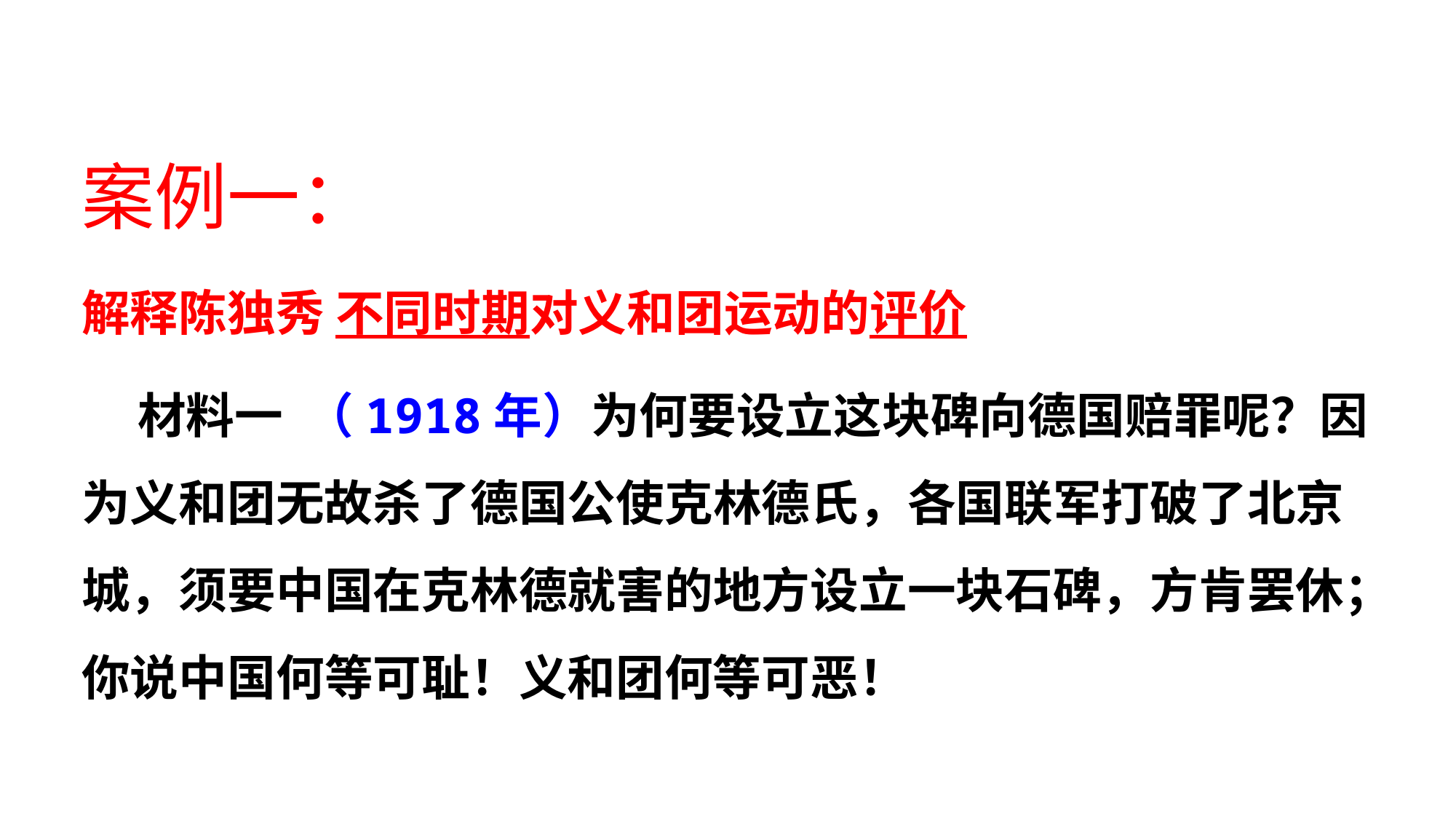

案例一：
解释陈独秀 不同时期对义和团运动的评价
    材料一  （1918年）为何要设立这块碑向德国赔罪呢？因为义和团无故杀了德国公使克林德氏，各国联军打破了北京城，须要中国在克林德就害的地方设立一块石碑，方肯罢休；你说中国何等可耻！义和团何等可恶！